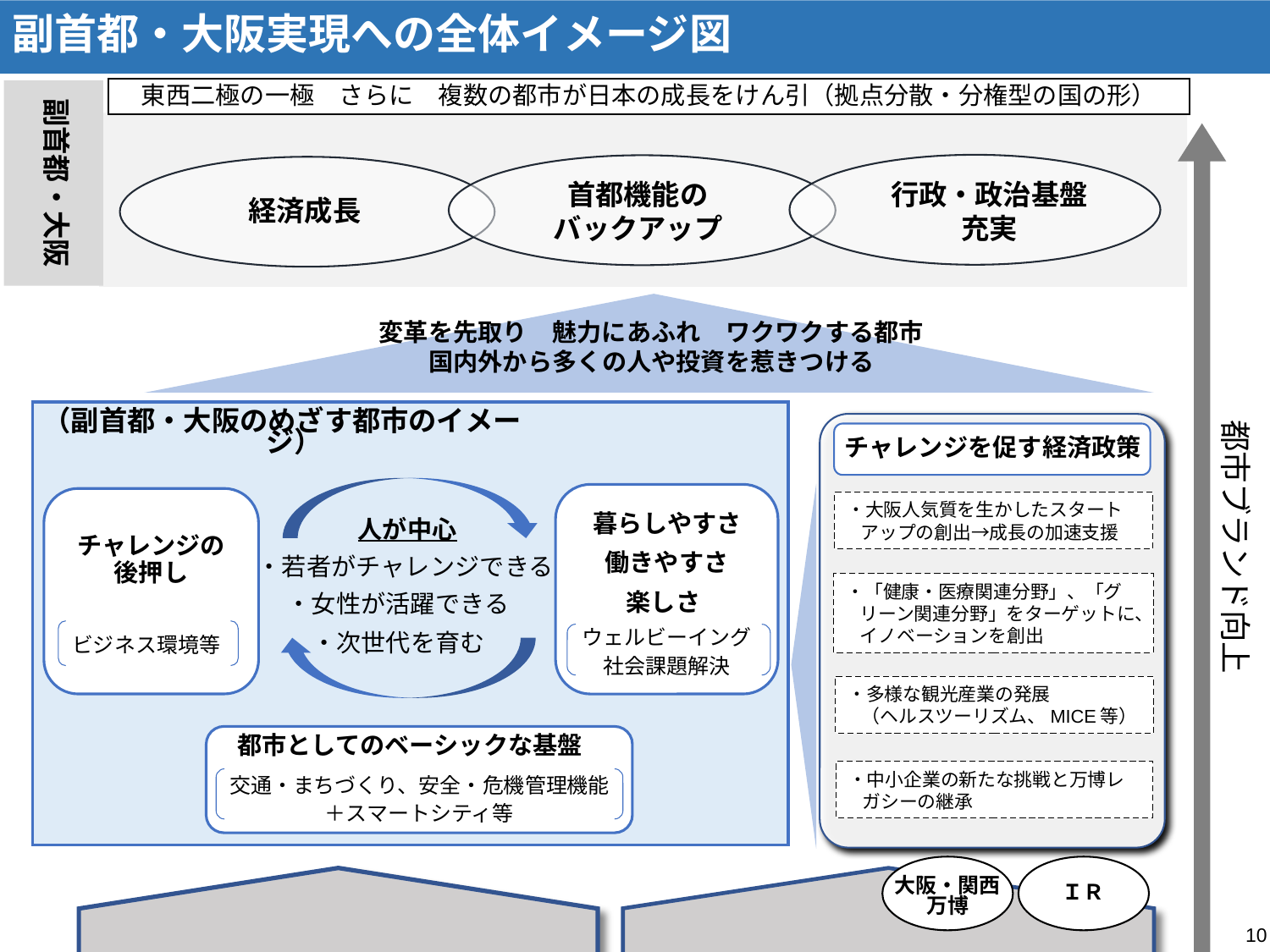

副首都・大阪実現への全体イメージ図
東西二極の一極　さらに　複数の都市が日本の成長をけん引（拠点分散・分権型の国の形）

副首都・大阪

行政・政治基盤
充実

首都機能の
バックアップ

経済成長

都市ブランド向上

変革を先取り　魅力にあふれ　ワクワクする都市
国内外から多くの人や投資を惹きつける

（副首都・大阪のめざす都市のイメージ）

チャレンジを促す経済政策

・大阪人気質を生かしたスタートアップの創出→成長の加速支援
暮らしやすさ
人が中心
チャレンジの後押し
働きやすさ
・・若者がチャレンジできる
楽しさ
・「健康・医療関連分野」、「グリーン関連分野」をターゲットに、イノベーションを創出
・女性が活躍できる
ビジネス環境等
・次世代を育む
ウェルビーイング
社会課題解決

・多様な観光産業の発展
（ヘルスツーリズム、MICE等）
都市としてのベーシックな基盤

・中小企業の新たな挑戦と万博レガシーの継承

交通・まちづくり、安全・危機管理機能
＋スマートシティ等

ＩＲ
大阪・関西
万博
10